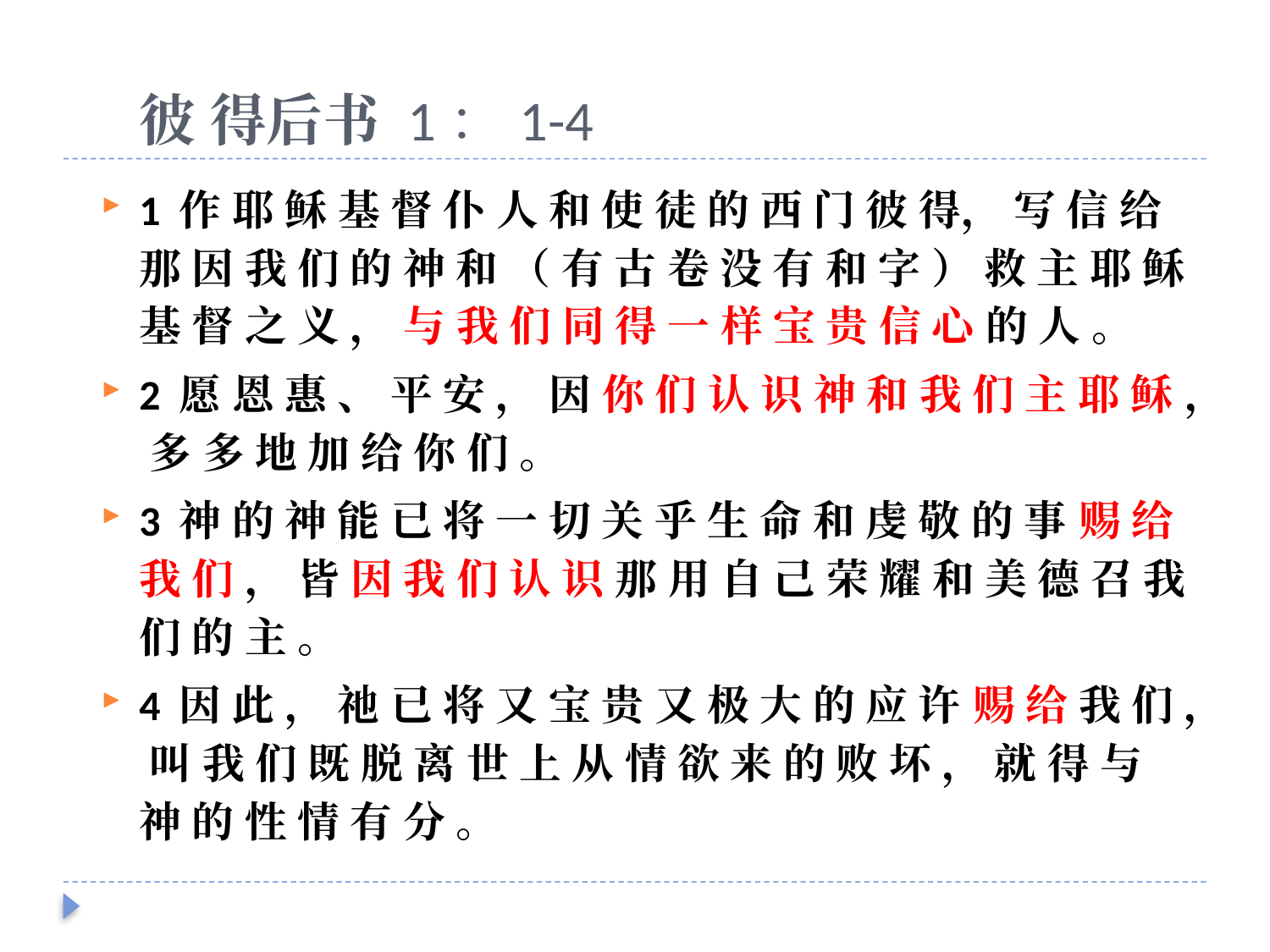

# 彼 得后书 1：1-4
1 作 耶 稣 基 督 仆 人 和 使 徒 的 西 门 彼 得， 写 信 给 那 因 我 们 的 神 和 （ 有 古 卷 没 有 和 字 ） 救 主 耶 稣 基 督 之 义 ， 与 我 们 同 得 一 样 宝 贵 信 心 的 人 。
2 愿 恩 惠 、 平 安 ， 因 你 们 认 识 神 和 我 们 主 耶 稣 ， 多 多 地 加 给 你 们 。
3 神 的 神 能 已 将 一 切 关 乎 生 命 和 虔 敬 的 事 赐 给 我 们 ， 皆 因 我 们 认 识 那 用 自 己 荣 耀 和 美 德 召 我 们 的 主 。
4 因 此 ， 祂 已 将 又 宝 贵 又 极 大 的 应 许 赐 给 我 们 ， 叫 我 们 既 脱 离 世 上 从 情 欲 来 的 败 坏 ， 就 得 与 神 的 性 情 有 分 。